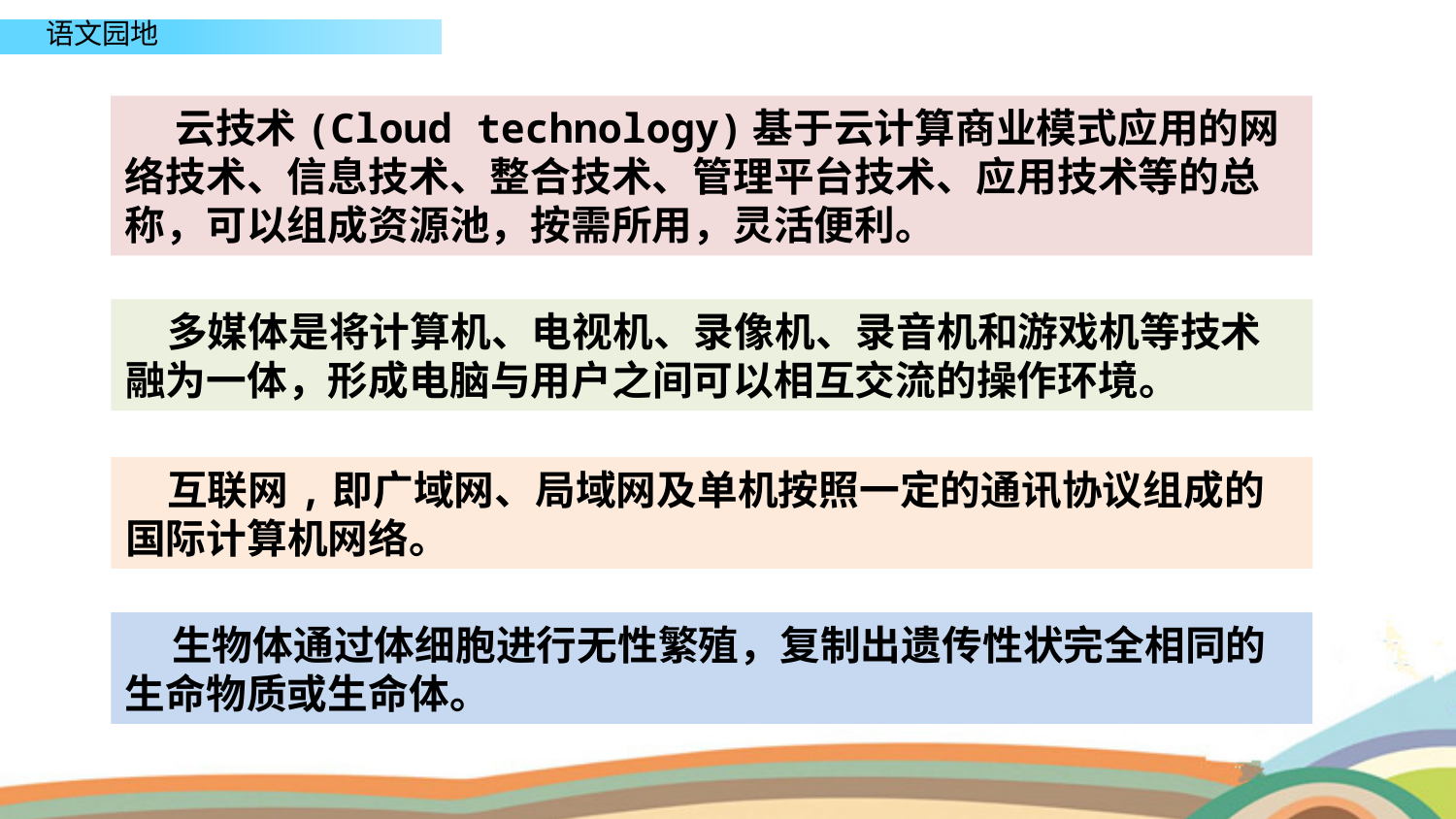

云技术(Cloud technology)基于云计算商业模式应用的网络技术、信息技术、整合技术、管理平台技术、应用技术等的总称，可以组成资源池，按需所用，灵活便利。
    多媒体是将计算机、电视机、录像机、录音机和游戏机等技术融为一体，形成电脑与用户之间可以相互交流的操作环境。
    互联网,即广域网、局域网及单机按照一定的通讯协议组成的国际计算机网络。
    生物体通过体细胞进行无性繁殖，复制出遗传性状完全相同的生命物质或生命体。